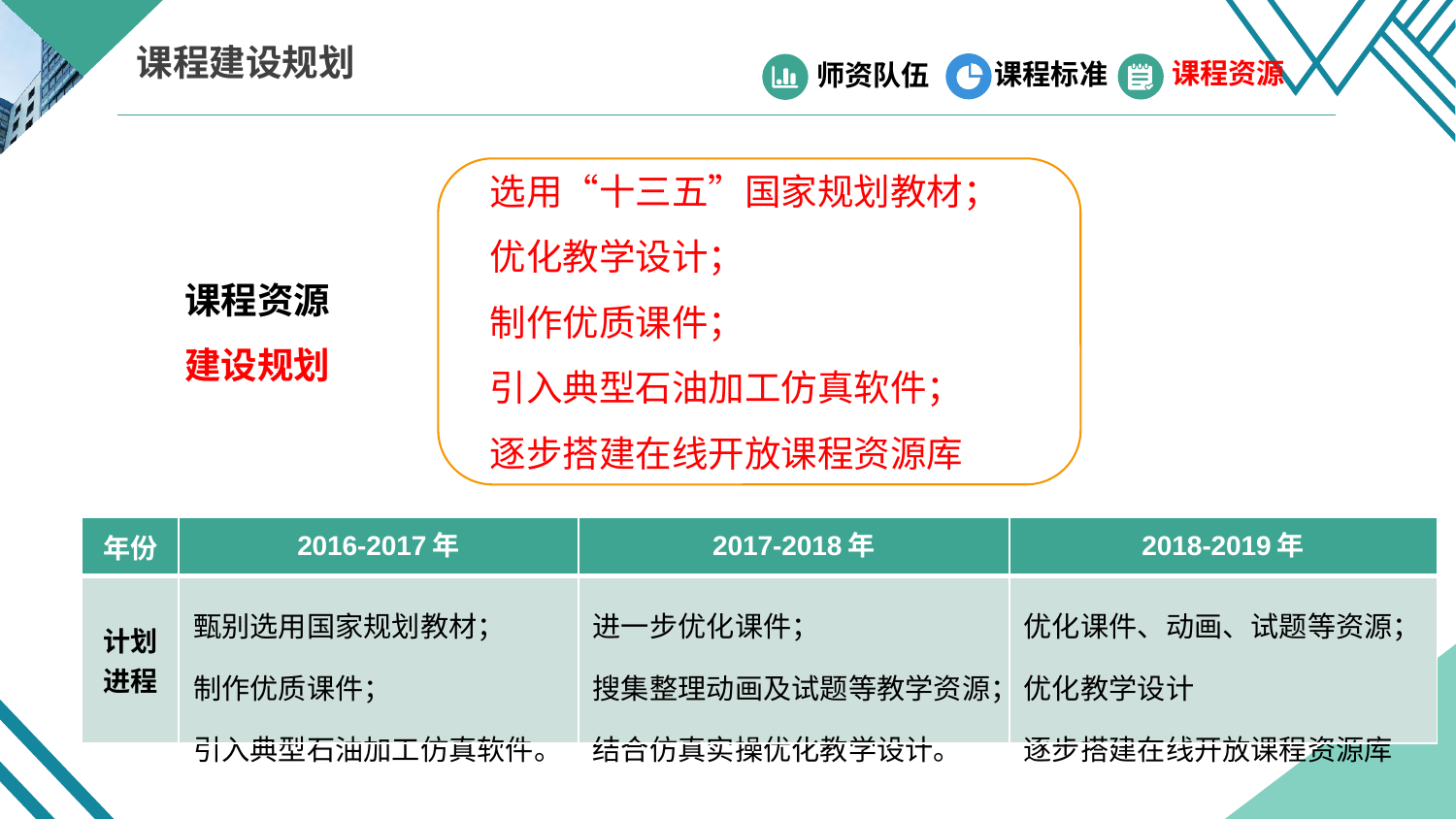

课程建设规划
课程资源
课程标准
师资队伍

选用“十三五”国家规划教材；
优化教学设计；
制作优质课件；
引入典型石油加工仿真软件；
逐步搭建在线开放课程资源库

课程资源建设规划
| 年份 | 2016-2017年 | 2017-2018年 | 2018-2019年 |
| --- | --- | --- | --- |
| 计划 进程 | 甄别选用国家规划教材； 制作优质课件； 引入典型石油加工仿真软件。 | 进一步优化课件； 搜集整理动画及试题等教学资源； 结合仿真实操优化教学设计。 | 优化课件、动画、试题等资源； 优化教学设计 逐步搭建在线开放课程资源库 |